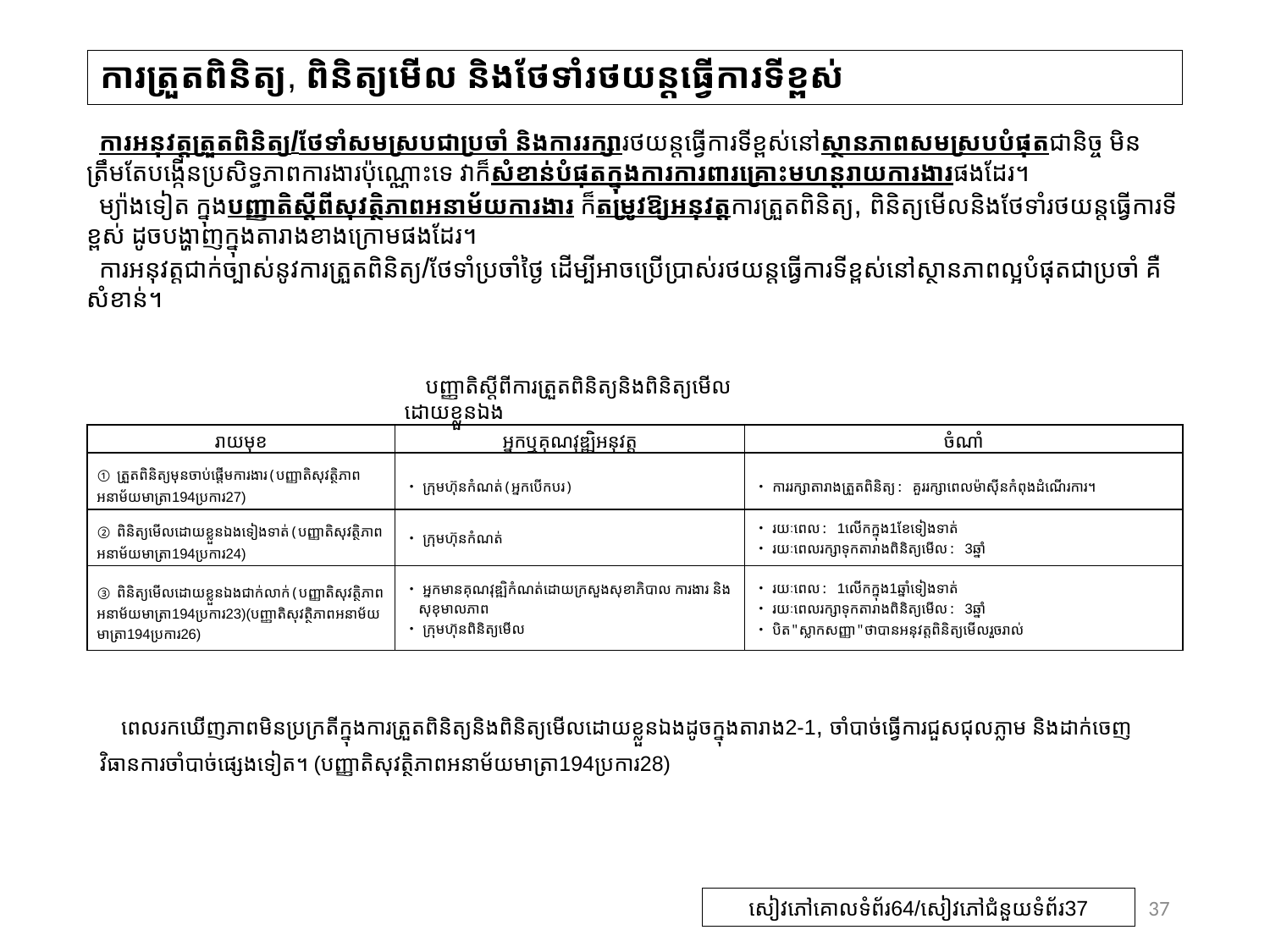

# ការត្រួតពិនិត្យ, ពិនិត្យមើល និងថែទាំរថយន្តធ្វើការទីខ្ពស់
  ការអនុវត្តត្រួតពិនិត្យ/ថែទាំសមស្របជាប្រចាំ និងការរក្សារថយន្តធ្វើការទីខ្ពស់នៅស្ថានភាពសមស្របបំផុតជានិច្ច មិនត្រឹមតែបង្កើនប្រសិទ្ធភាពការងារប៉ុណ្ណោះទេ វាក៏សំខាន់បំផុតក្នុងការការពារគ្រោះមហន្តរាយការងារផងដែរ។
  ម្យ៉ាងទៀត ក្នុងបញ្ញាតិស្តីពីសុវត្ថិភាពអនាម័យការងារ ក៏តម្រូវឱ្យអនុវត្តការត្រួតពិនិត្យ, ពិនិត្យមើលនិងថែទាំរថយន្តធ្វើការទីខ្ពស់ ដូចបង្ហាញក្នុងតារាងខាងក្រោមផងដែរ។
  ការអនុវត្តជាក់ច្បាស់នូវការត្រួតពិនិត្យ/ថែទាំប្រចាំថ្ងៃ ដើម្បីអាចប្រើប្រាស់រថយន្តធ្វើការទីខ្ពស់នៅស្ថានភាពល្អបំផុតជាប្រចាំ គឺសំខាន់។

បញ្ញាតិស្តីពីការត្រួតពិនិត្យនិងពិនិត្យមើលដោយខ្លួនឯង
| រាយមុខ | អ្នកឬគុណវុឌ្ឍិអនុវត្ត | ចំណាំ |
| --- | --- | --- |
| ① ត្រួតពិនិត្យមុនចាប់ផ្តើមការងារ(បញ្ញាតិសុវត្ថិភាពអនាម័យមាត្រា194ប្រការ27) | ・ក្រុមហ៊ុនកំណត់(អ្នកបើកបរ) | ・ការរក្សាតារាងត្រួតពិនិត្យ: គួររក្សាពេលម៉ាស៊ីនកំពុងដំណើរការ។ |
| ② ពិនិត្យមើលដោយខ្លួនឯងទៀងទាត់(បញ្ញាតិសុវត្ថិភាពអនាម័យមាត្រា194ប្រការ24) | ・ក្រុមហ៊ុនកំណត់ | ・រយៈពេល: 1លើកក្នុង1ខែទៀងទាត់ ・រយៈពេលរក្សាទុកតារាងពិនិត្យមើល: 3ឆ្នាំ |
| ③ ពិនិត្យមើលដោយខ្លួនឯងជាក់លាក់(បញ្ញាតិសុវត្ថិភាពអនាម័យមាត្រា194ប្រការ23)(បញ្ញាតិសុវត្ថិភាពអនាម័យមាត្រា194ប្រការ26) | ・អ្នកមានគុណវុឌ្ឍិកំណត់ដោយក្រសួងសុខាភិបាល ការងារ និងសុខុមាលភាព ・ក្រុមហ៊ុនពិនិត្យមើល | ・រយៈពេល: 1លើកក្នុង1ឆ្នាំទៀងទាត់ ・រយៈពេលរក្សាទុកតារាងពិនិត្យមើល: 3ឆ្នាំ ・បិត"ស្លាកសញ្ញា"ថាបានអនុវត្តពិនិត្យមើលរួចរាល់ |
ពេលរកឃើញភាពមិនប្រក្រតីក្នុងការត្រួតពិនិត្យនិងពិនិត្យមើលដោយខ្លួនឯងដូចក្នុងតារាង2-1, ចាំបាច់ធ្វើការជួសជុលភ្លាម និងដាក់ចេញវិធានការចាំបាច់ផ្សេងទៀត។ (បញ្ញាតិសុវត្ថិភាពអនាម័យមាត្រា194ប្រការ28)
37
សៀវភៅគោលទំព័រ64/សៀវភៅជំនួយទំព័រ37